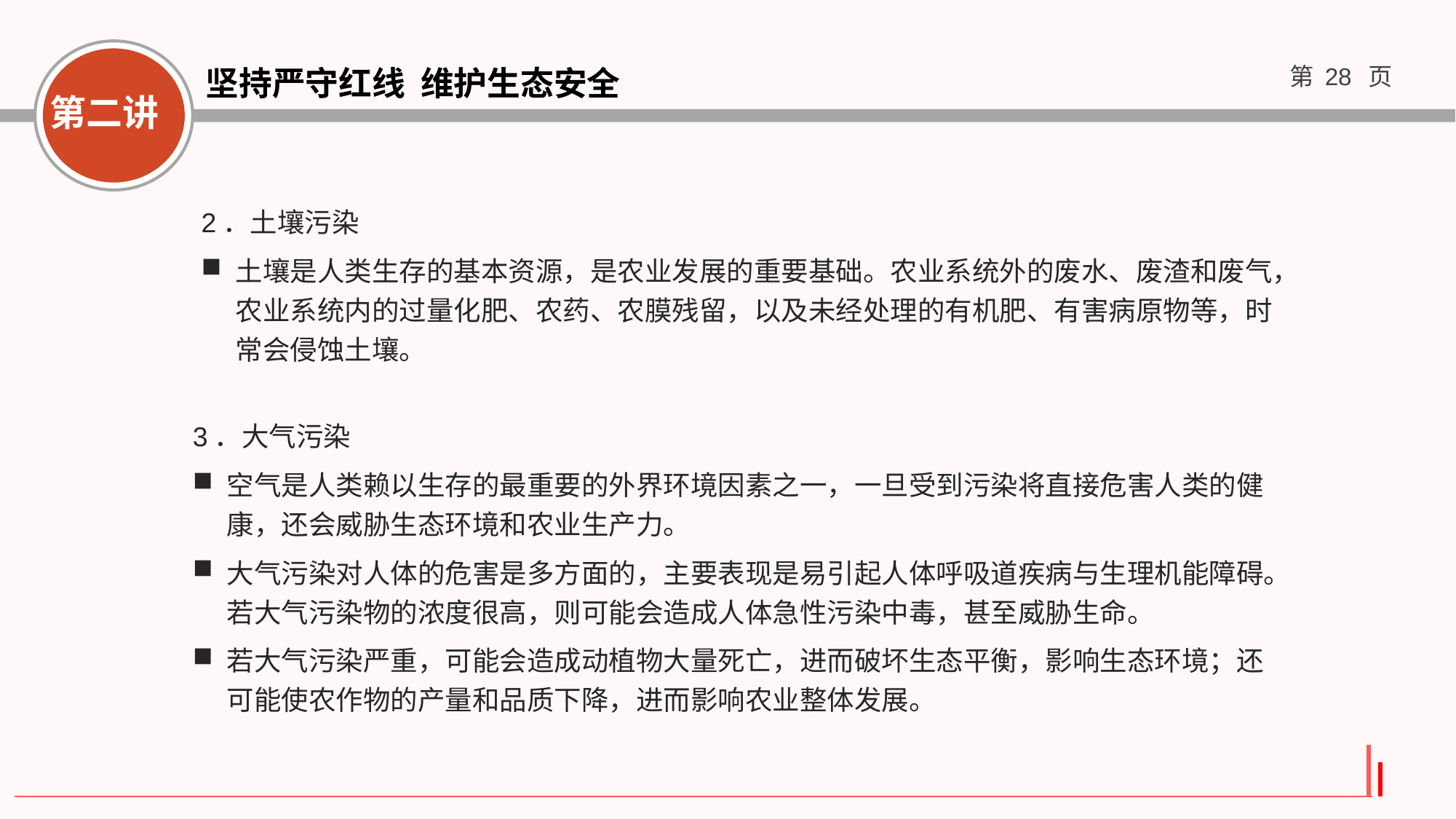

2．土壤污染
土壤是人类生存的基本资源，是农业发展的重要基础。农业系统外的废水、废渣和废气，农业系统内的过量化肥、农药、农膜残留，以及未经处理的有机肥、有害病原物等，时常会侵蚀土壤。
3．大气污染
空气是人类赖以生存的最重要的外界环境因素之一，一旦受到污染将直接危害人类的健康，还会威胁生态环境和农业生产力。
大气污染对人体的危害是多方面的，主要表现是易引起人体呼吸道疾病与生理机能障碍。若大气污染物的浓度很高，则可能会造成人体急性污染中毒，甚至威胁生命。
若大气污染严重，可能会造成动植物大量死亡，进而破坏生态平衡，影响生态环境；还可能使农作物的产量和品质下降，进而影响农业整体发展。